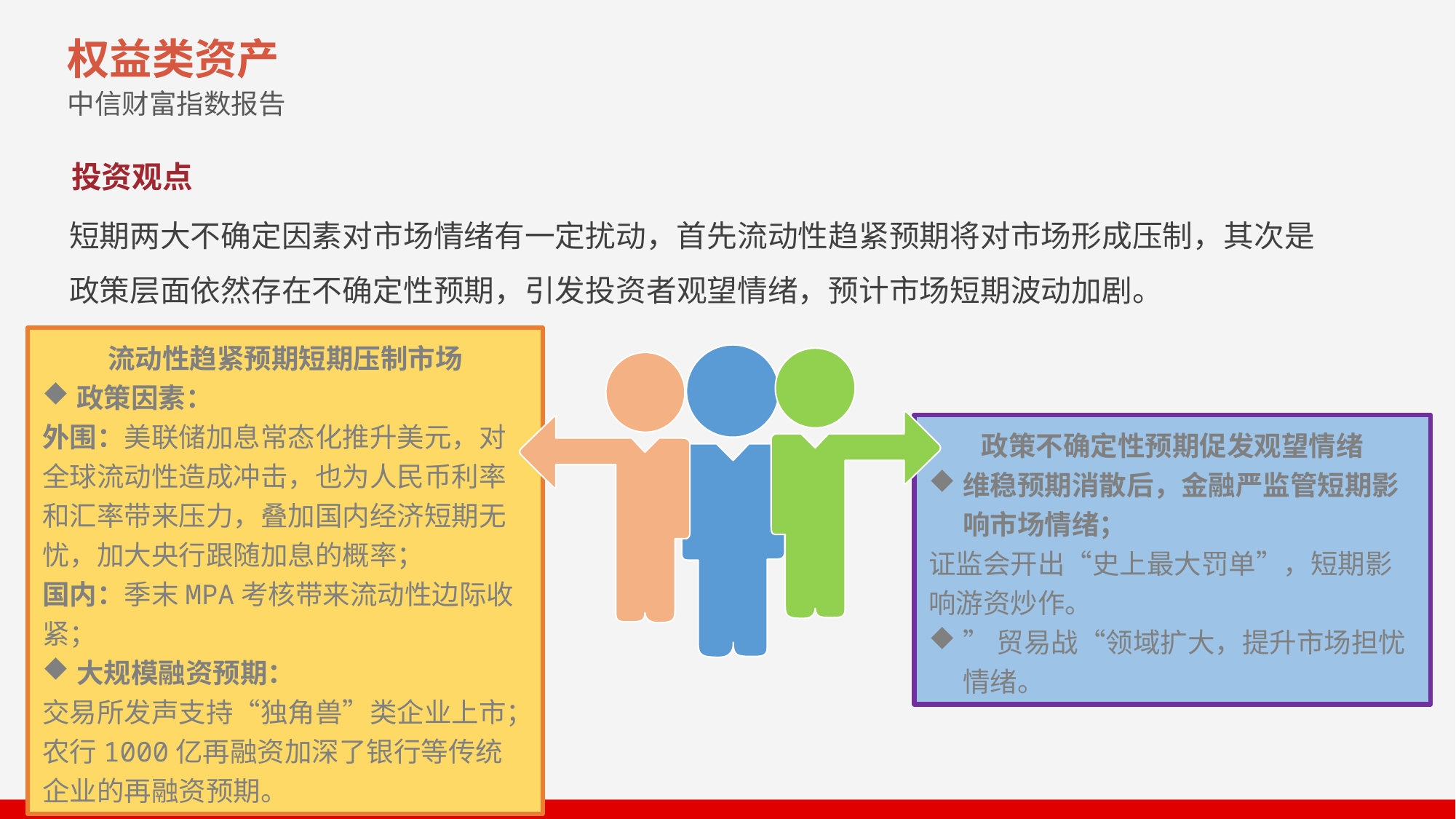

权益类资产
中信财富指数报告
投资观点
短期两大不确定因素对市场情绪有一定扰动，首先流动性趋紧预期将对市场形成压制，其次是政策层面依然存在不确定性预期，引发投资者观望情绪，预计市场短期波动加剧。
流动性趋紧预期短期压制市场
政策因素：
外围：美联储加息常态化推升美元，对全球流动性造成冲击，也为人民币利率和汇率带来压力，叠加国内经济短期无忧，加大央行跟随加息的概率；
国内：季末MPA考核带来流动性边际收紧；
大规模融资预期：
交易所发声支持“独角兽”类企业上市；
农行1000亿再融资加深了银行等传统企业的再融资预期。

2
3
政策不确定性预期促发观望情绪
维稳预期消散后，金融严监管短期影响市场情绪；
证监会开出“史上最大罚单”，短期影响游资炒作。
”贸易战“领域扩大，提升市场担忧情绪。
16